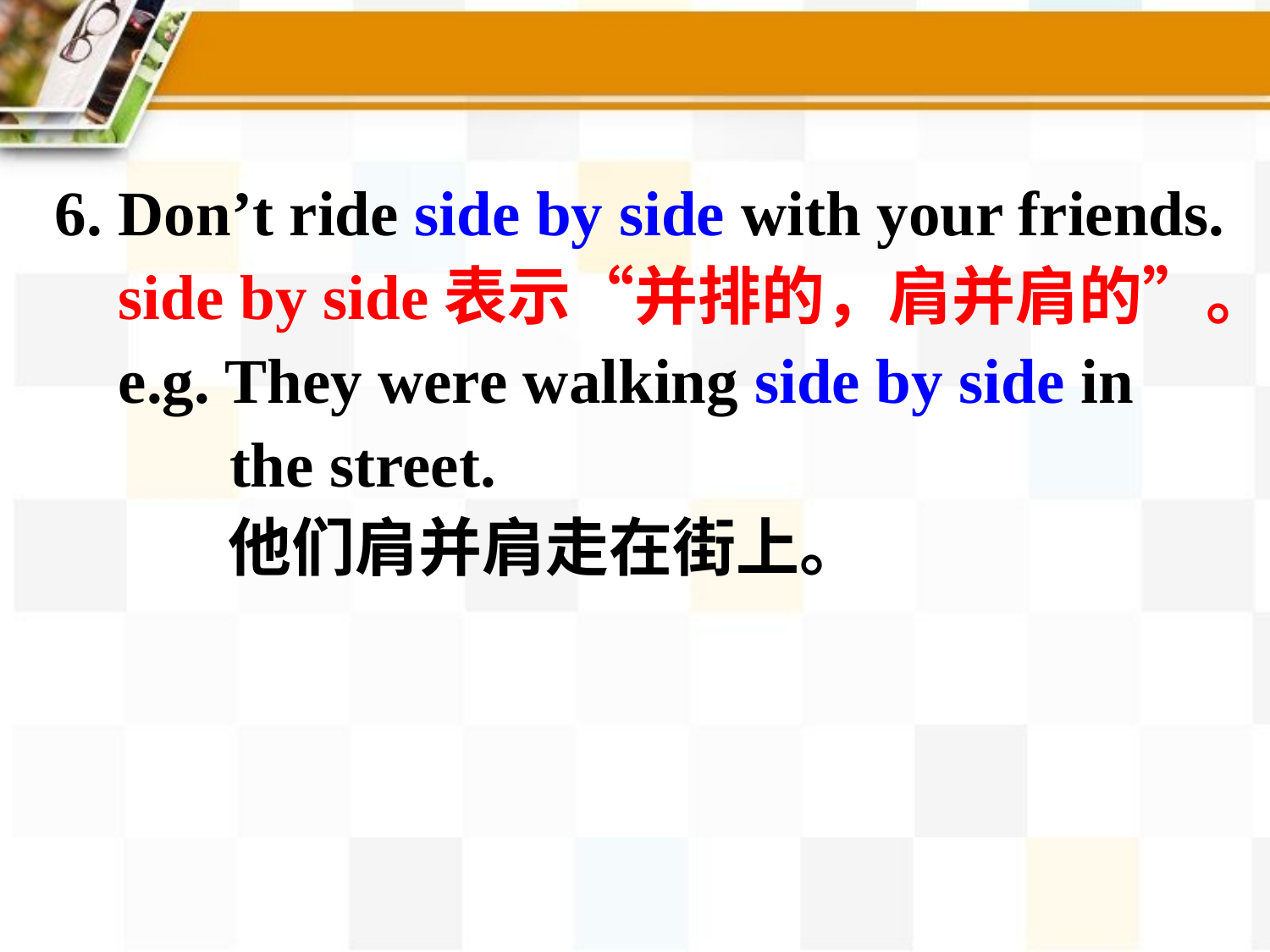

6. Don’t ride side by side with your friends.
    side by side表示“并排的，肩并肩的”。
    e.g. They were walking side by side in
           the street.
           他们肩并肩走在街上。